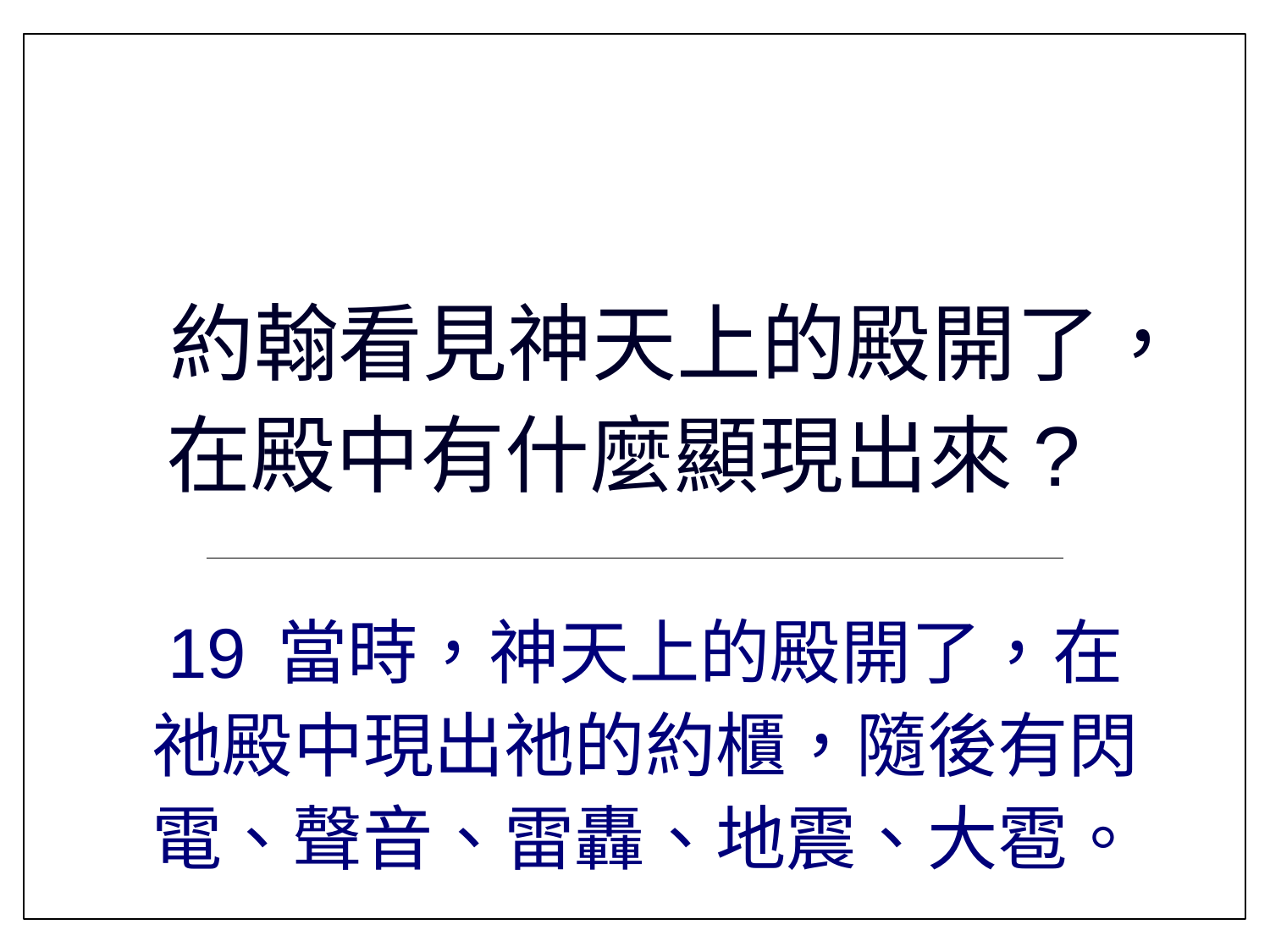

# 約翰看見神天上的殿開了，在殿中有什麼顯現出來?
19 當時，神天上的殿開了，在祂殿中現出祂的約櫃，隨後有閃電、聲音、雷轟、地震、大雹。